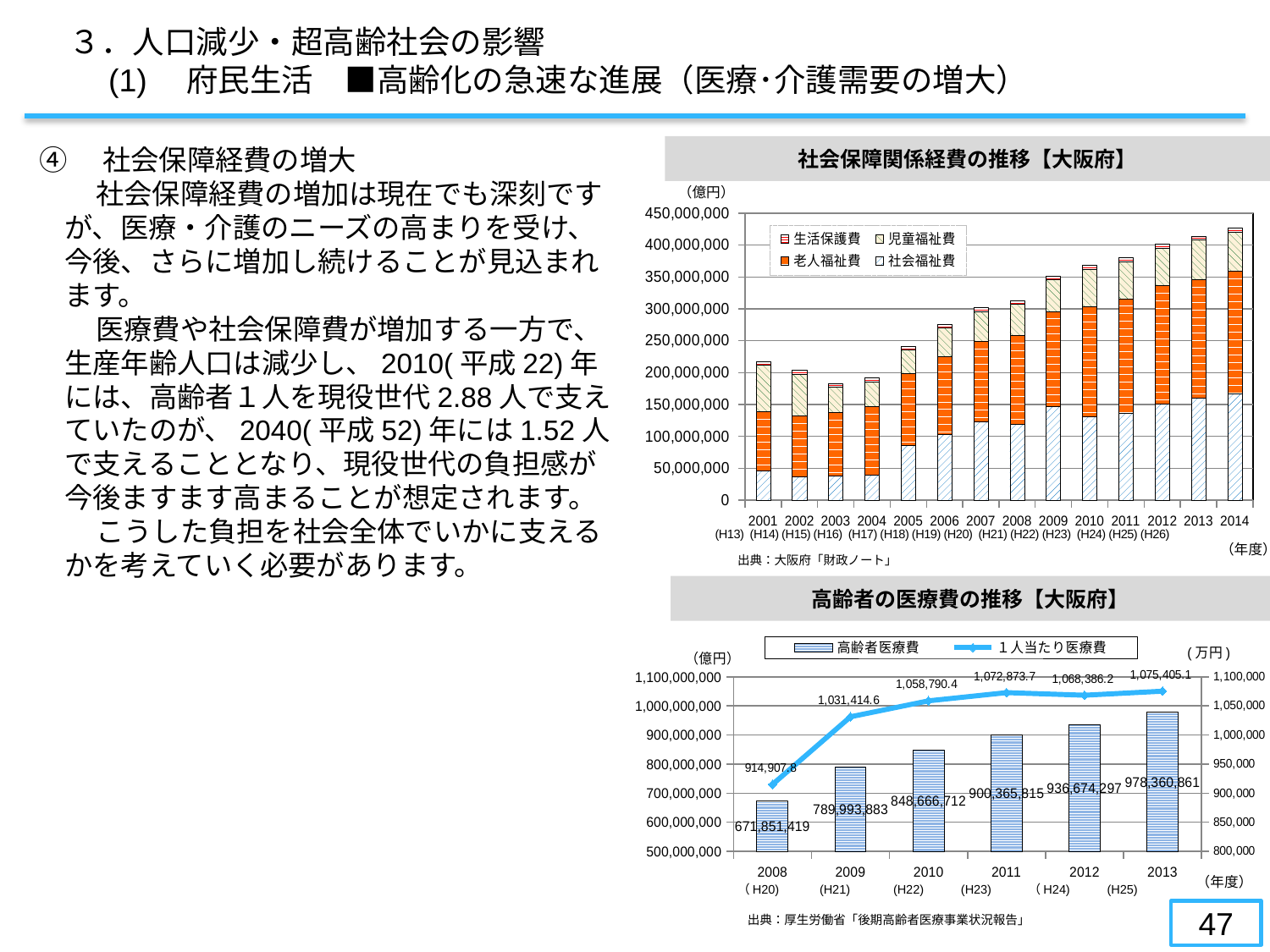

３．人口減少・超高齢社会の影響
　　(1)　府民生活　■高齢化の急速な進展（医療･介護需要の増大）
④　社会保障経費の増大
　　社会保障経費の増加は現在でも深刻ですが、医療・介護のニーズの高まりを受け、今後、さらに増加し続けることが見込まれます。
　　医療費や社会保障費が増加する一方で、生産年齢人口は減少し、2010(平成22)年には、高齢者１人を現役世代2.88人で支えていたのが、2040(平成52)年には1.52人で支えることとなり、現役世代の負担感が今後ますます高まることが想定されます。
　　こうした負担を社会全体でいかに支えるかを考えていく必要があります。
社会保障関係経費の推移【大阪府】

### Chart

| Category | 社会福祉費 | 老人福祉費 | 児童福祉費 | 生活保護費 |
|---|---|---|---|---|
| 2001 | 46637435.0 | 92011669.0 | 72971506.0 | 5250483.0 |
| 2002 | 36500583.0 | 95725936.0 | 65817501.0 | 5415415.0 |
| 2003 | 38082161.0 | 100077696.0 | 39739856.0 | 5515573.0 |
| 2004 | 39148504.0 | 107927675.0 | 38965801.0 | 5738179.0 |
| 2005 | 85804098.0 | 113121487.0 | 36964238.0 | 5467740.0 |
| 2006 | 102884137.0 | 122818004.0 | 44429382.0 | 5562703.0 |
| 2007 | 122712668.0 | 126085713.0 | 47547754.0 | 5482459.0 |
| 2008 | 119295227.0 | 139416396.0 | 48620536.0 | 5438822.0 |
| 2009 | 147021342.0 | 149281013.0 | 49603394.0 | 5674268.0 |
| 2010 | 131285532.0 | 172610957.0 | 58355590.0 | 6064114.0 |
| 2011 | 135806798.0 | 180466099.0 | 57959662.0 | 6376940.0 |
| 2012 | 151288423.0 | 185411826.0 | 58575627.0 | 6068340.0 |
| 2013 | 160026502.0 | 185543978.0 | 62583132.0 | 6260436.0 |
| 2014 | 167348000.0 | 191592000.0 | 61592000.0 | 6040000.0 |
（億円）
 (H13)  (H14) (H15) (H16)  (H17) (H18) (H19) (H20)  (H21) (H22) (H23)  (H24) (H25) (H26)
（年度）
出典：大阪府「財政ノート」
高齢者の医療費の推移【大阪府】
出典：大阪府「平成26年9月財政ノート」

### Chart

| Category | 高齢者医療費 | １人当たり医療費 |
|---|---|---|
| 2008 | 671851418.519 | 914907.828364973 |
| 2009 | 789993883.281 | 1031414.60798727 |
| 2010 | 848666711.556 | 1058790.36520281 |
| 2011 | 900365815.488 | 1072873.71685854 |
| 2012 | 936674296.91 | 1068386.19326644 |
| 2013 | 978360861.341 | 1075405.0550394 |
（年度）
（H20)            (H21)　         (H22)           (H23)          （H24)           (H25)
47
出典：厚生労働省「後期高齢者医療事業状況報告」